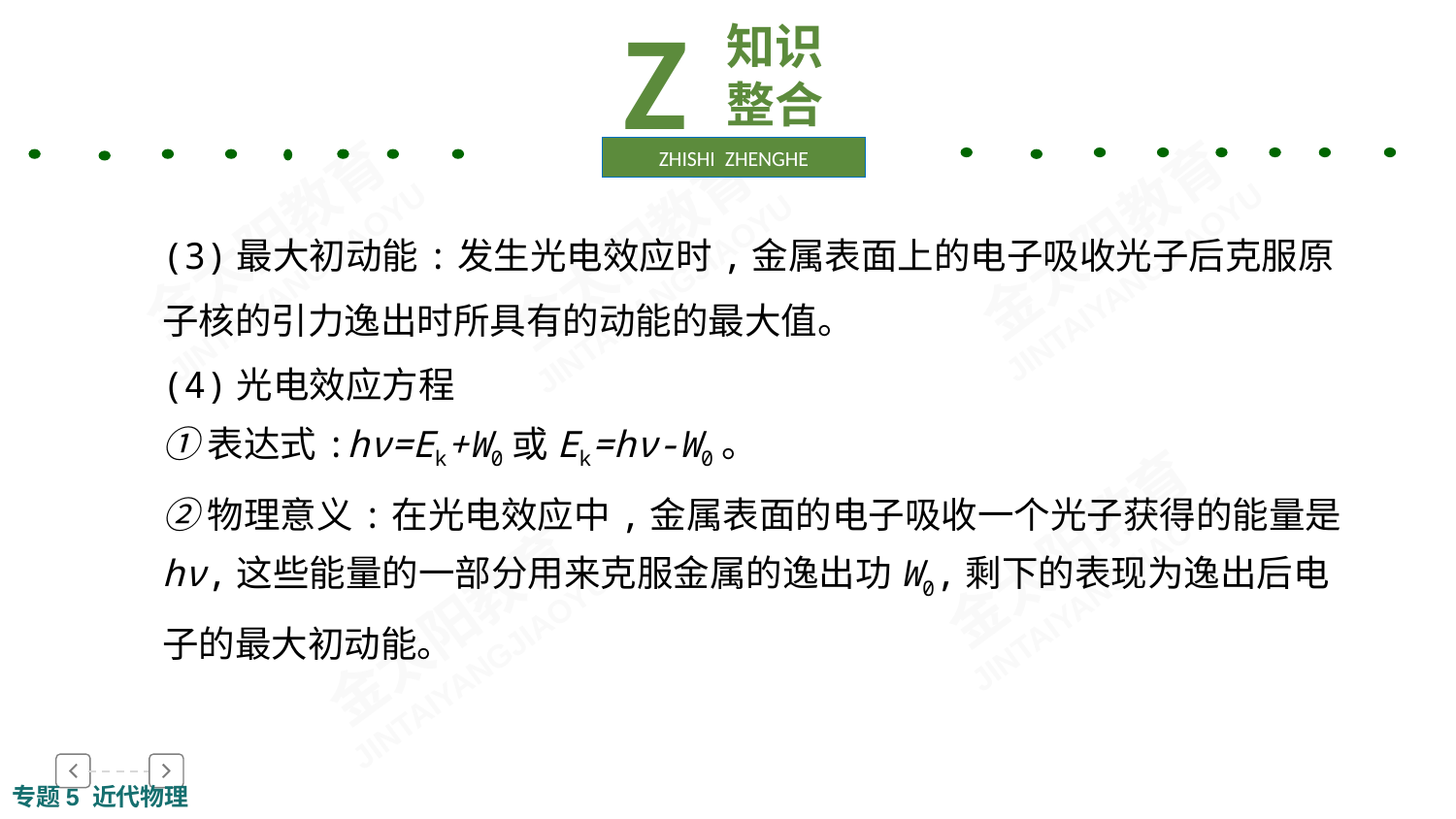

Z
知识整合
ZHISHI  ZHENGHE

(3)最大初动能:发生光电效应时,金属表面上的电子吸收光子后克服原子核的引力逸出时所具有的动能的最大值。
(4)光电效应方程
①表达式:hν=Ek+W0或Ek=hν-W0。
②物理意义:在光电效应中,金属表面的电子吸收一个光子获得的能量是hν,这些能量的一部分用来克服金属的逸出功W0,剩下的表现为逸出后电子的最大初动能。